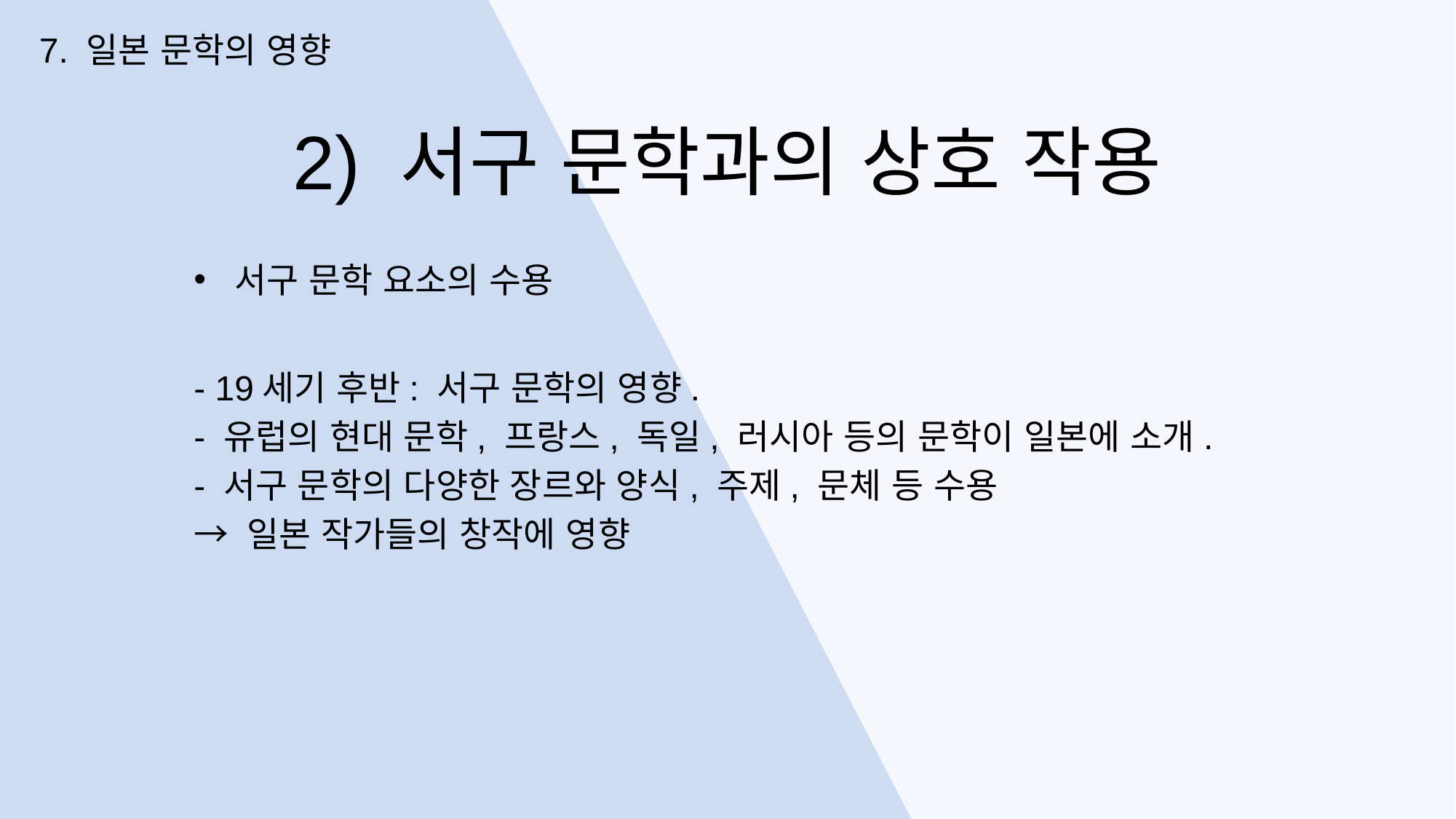

7. 일본 문학의 영향
2) 서구 문학과의 상호 작용
서구 문학 요소의 수용

- 19세기 후반: 서구 문학의 영향.
- 유럽의 현대 문학, 프랑스, 독일, 러시아 등의 문학이 일본에 소개.
- 서구 문학의 다양한 장르와 양식, 주제, 문체 등 수용
→ 일본 작가들의 창작에 영향